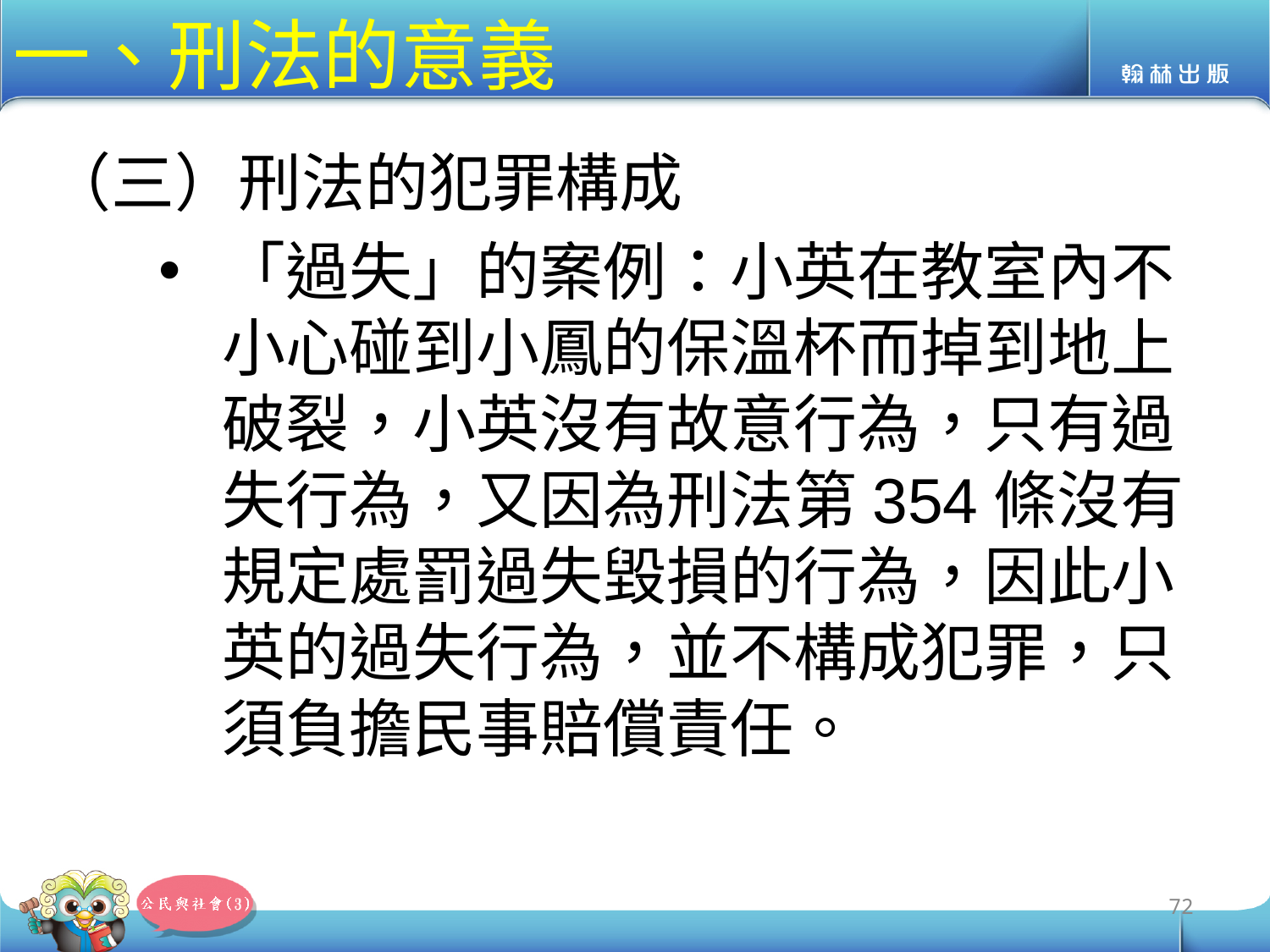

# 一、刑法的意義
（三）刑法的犯罪構成
「過失」的案例：小英在教室內不小心碰到小鳳的保溫杯而掉到地上破裂，小英沒有故意行為，只有過失行為，又因為刑法第354條沒有規定處罰過失毀損的行為，因此小英的過失行為，並不構成犯罪，只須負擔民事賠償責任。

72